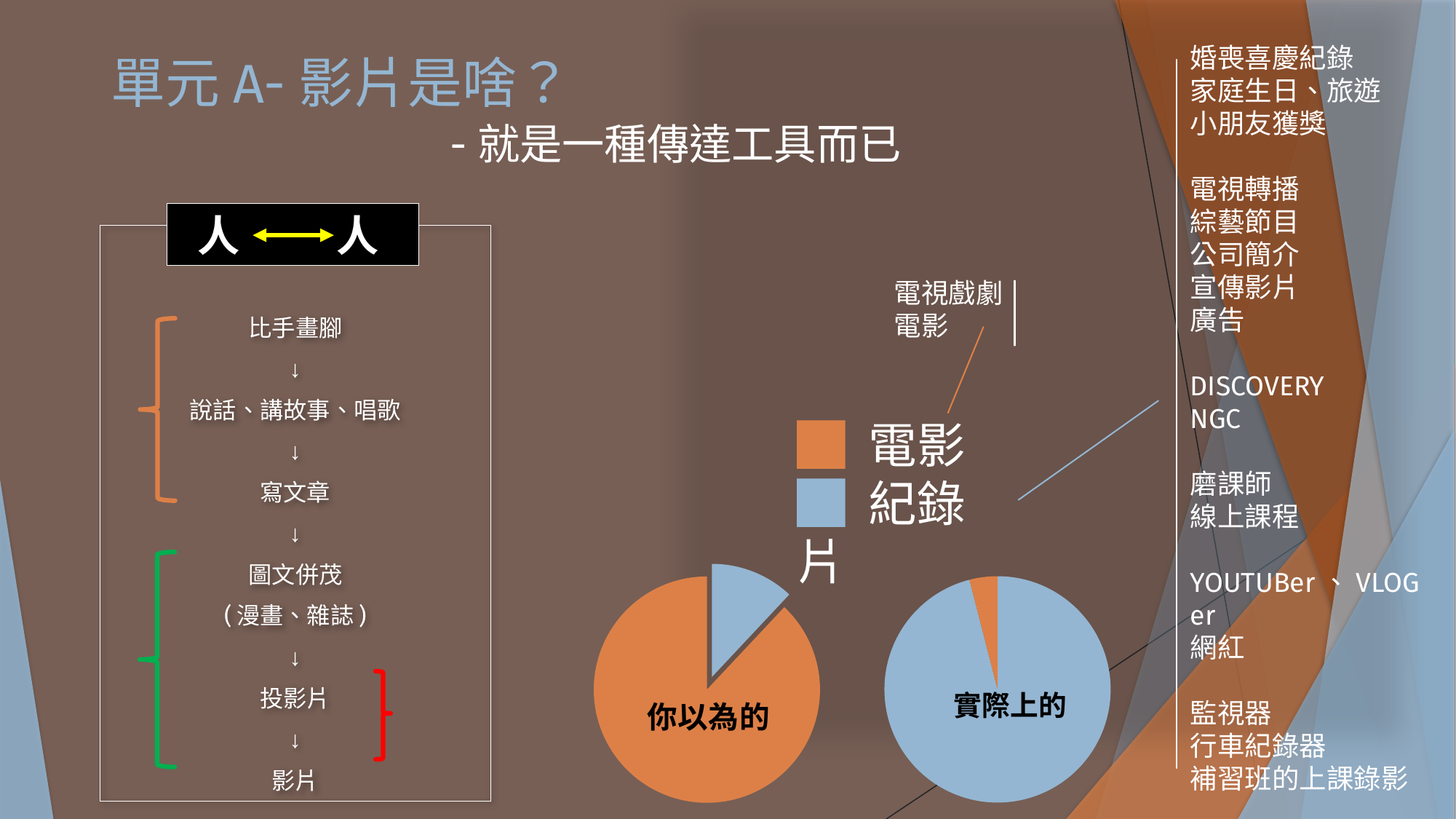

婚喪喜慶紀錄
家庭生日、旅遊
小朋友獲獎

電視轉播
綜藝節目
公司簡介
宣傳影片
廣告

DISCOVERY
NGC

磨課師
線上課程

YOUTUBer、VLOGer
網紅

監視器
行車紀錄器
補習班的上課錄影
# 單元A-影片是啥？
-就是一種傳達工具而已
 人          人

比手畫腳
↓
說話、講故事、唱歌
↓
寫文章
↓
圖文併茂
(漫畫、雜誌)
↓
投影片
↓
影片

電視戲劇
電影

█ 電影
█ 紀錄片

### Chart: 你以為的

| Category | 銷售 |
|---|---|
| 紀錄片 | 12.0 |
| 電影 | 88.0 |

### Chart: 實際上的

| Category | 銷售 |
|---|---|
| 紀錄片 | 96.0 |
| 電影 | 4.0 |